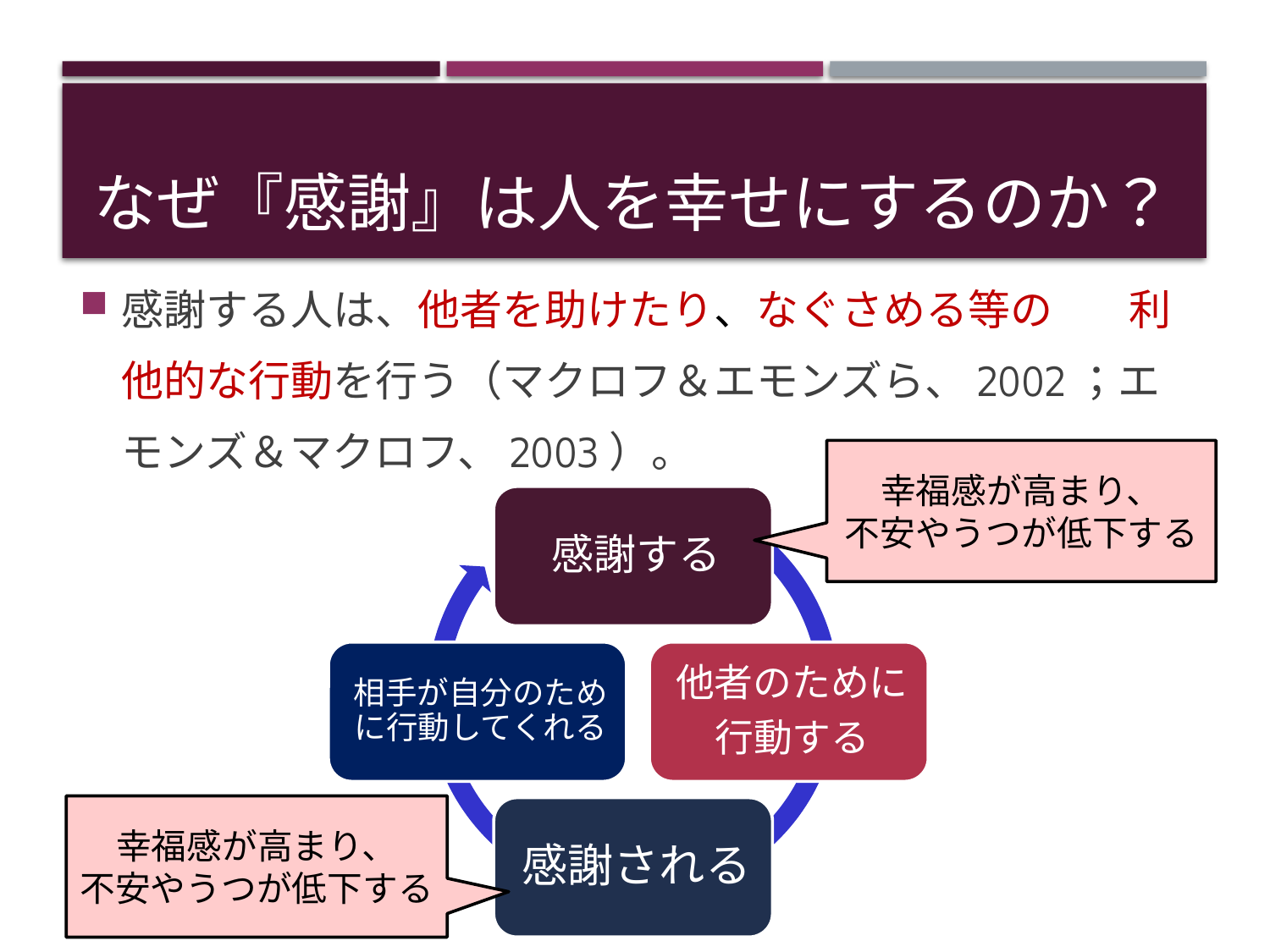

# なぜ『感謝』は人を幸せにするのか？
感謝する人は、他者を助けたり、なぐさめる等の        利他的な行動を行う（マクロフ＆エモンズら、2002；エモンズ＆マクロフ、2003）。
幸福感が高まり、
不安やうつが低下する
感謝する
他者のために
行動する
感謝される
相手が自分のために行動してくれる
幸福感が高まり、
不安やうつが低下する